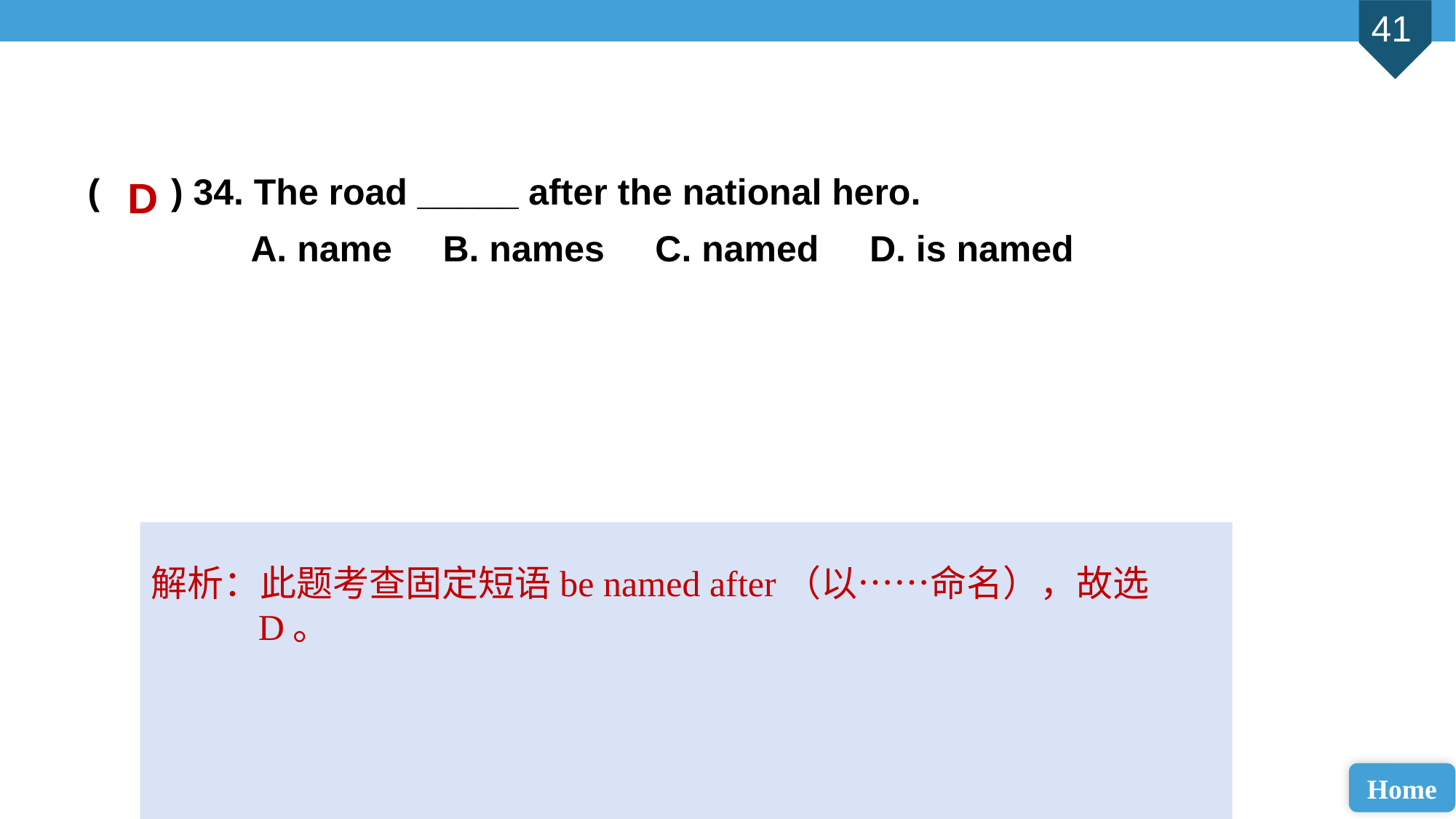

(       ) 34. The road _____ after the national hero.
                A. name     B. names     C. named     D. is named
D

解析：此题考查固定短语be named after（以……命名），故选D。